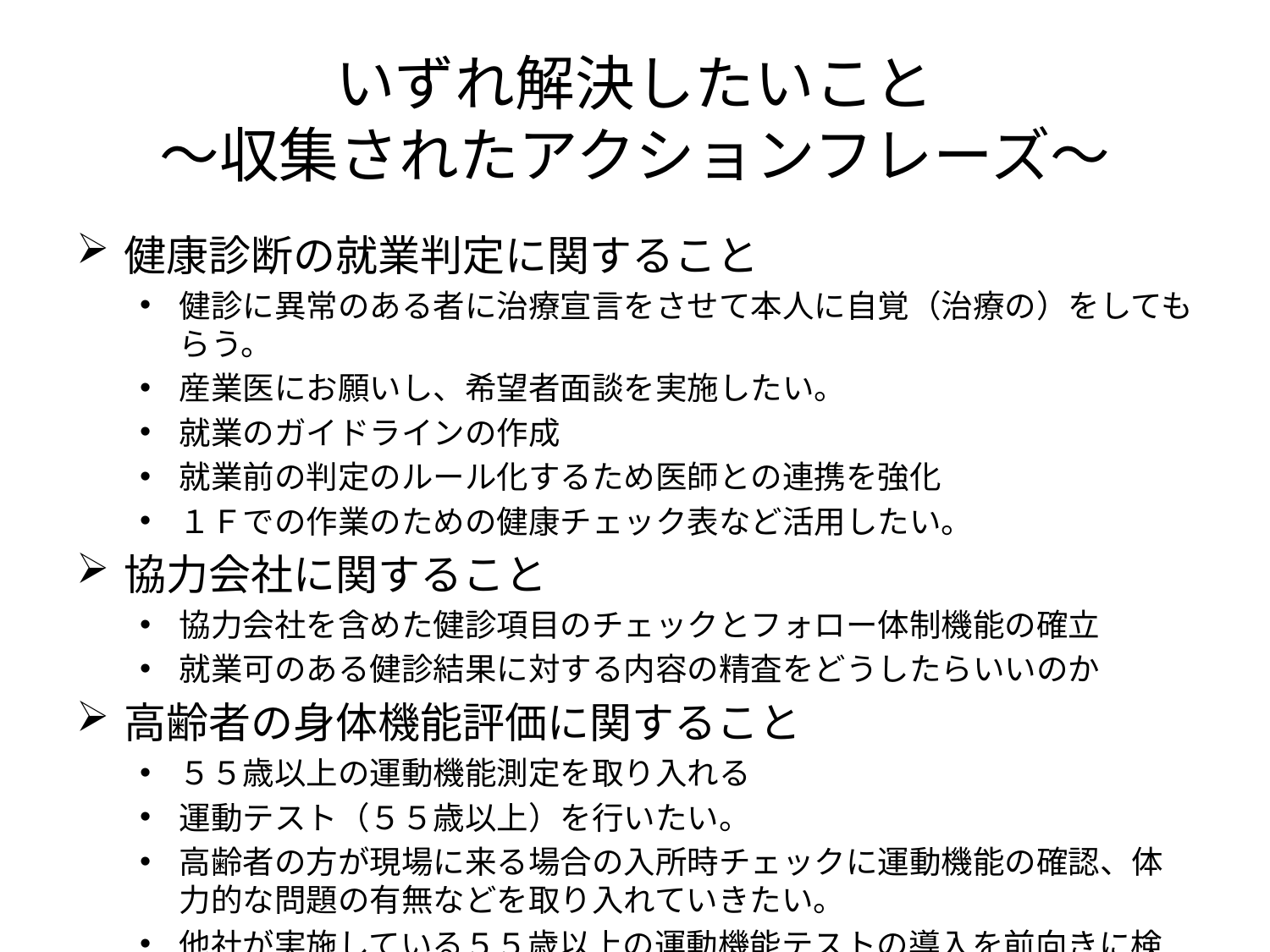

# いずれ解決したいこと ～収集されたアクションフレーズ～
健康診断の就業判定に関すること
健診に異常のある者に治療宣言をさせて本人に自覚（治療の）をしてもらう。
産業医にお願いし、希望者面談を実施したい。
就業のガイドラインの作成
就業前の判定のルール化するため医師との連携を強化
１Ｆでの作業のための健康チェック表など活用したい。
協力会社に関すること
協力会社を含めた健診項目のチェックとフォロー体制機能の確立
就業可のある健診結果に対する内容の精査をどうしたらいいのか
高齢者の身体機能評価に関すること
５５歳以上の運動機能測定を取り入れる
運動テスト（５５歳以上）を行いたい。
高齢者の方が現場に来る場合の入所時チェックに運動機能の確認、体力的な問題の有無などを取り入れていきたい。
他社が実施している５５歳以上の運動機能テストの導入を前向きに検討する。